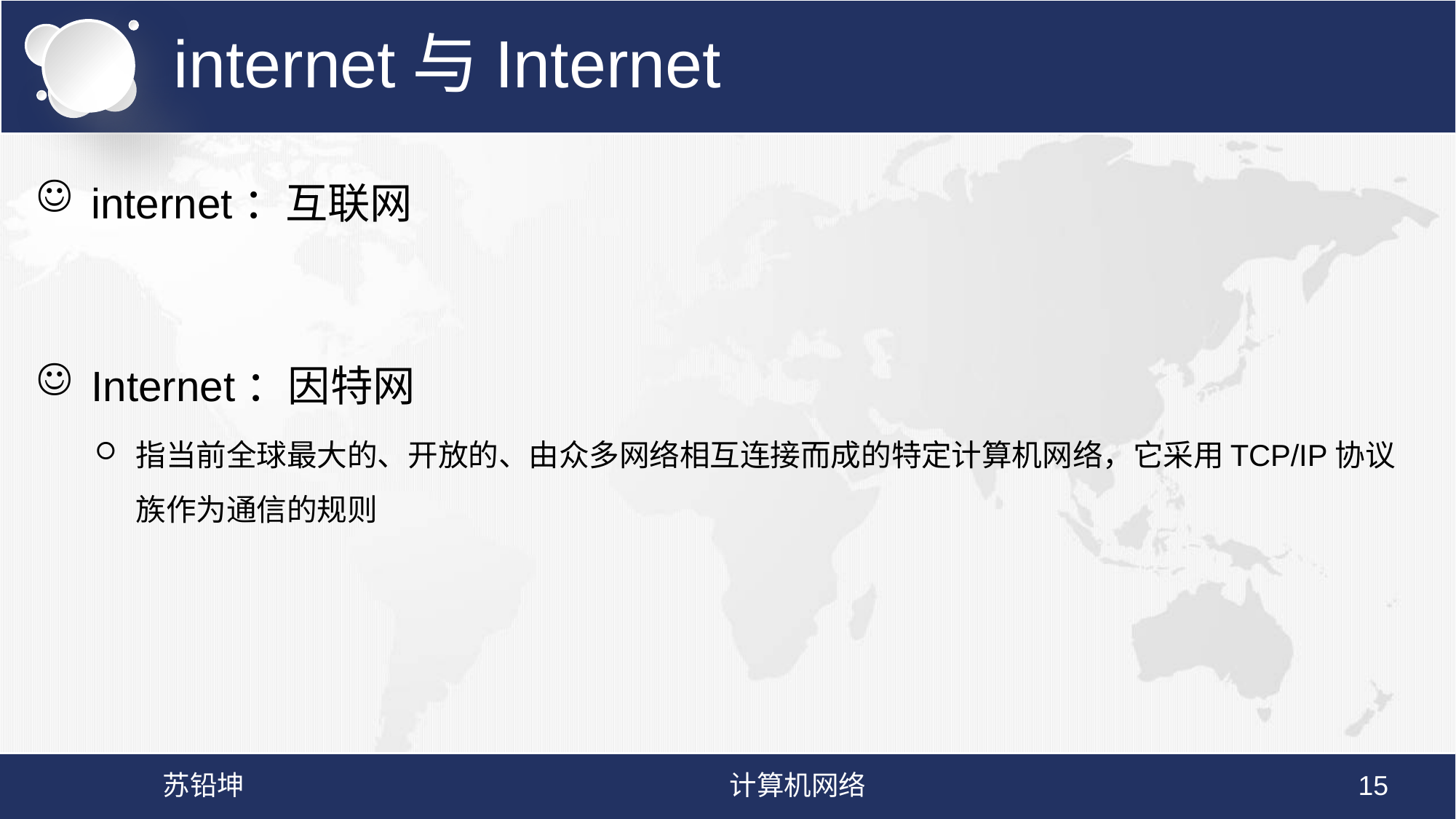

# internet与Internet

internet：互联网

Internet：因特网
指当前全球最大的、开放的、由众多网络相互连接而成的特定计算机网络，它采用TCP/IP协议族作为通信的规则

苏铅坤
计算机网络
15